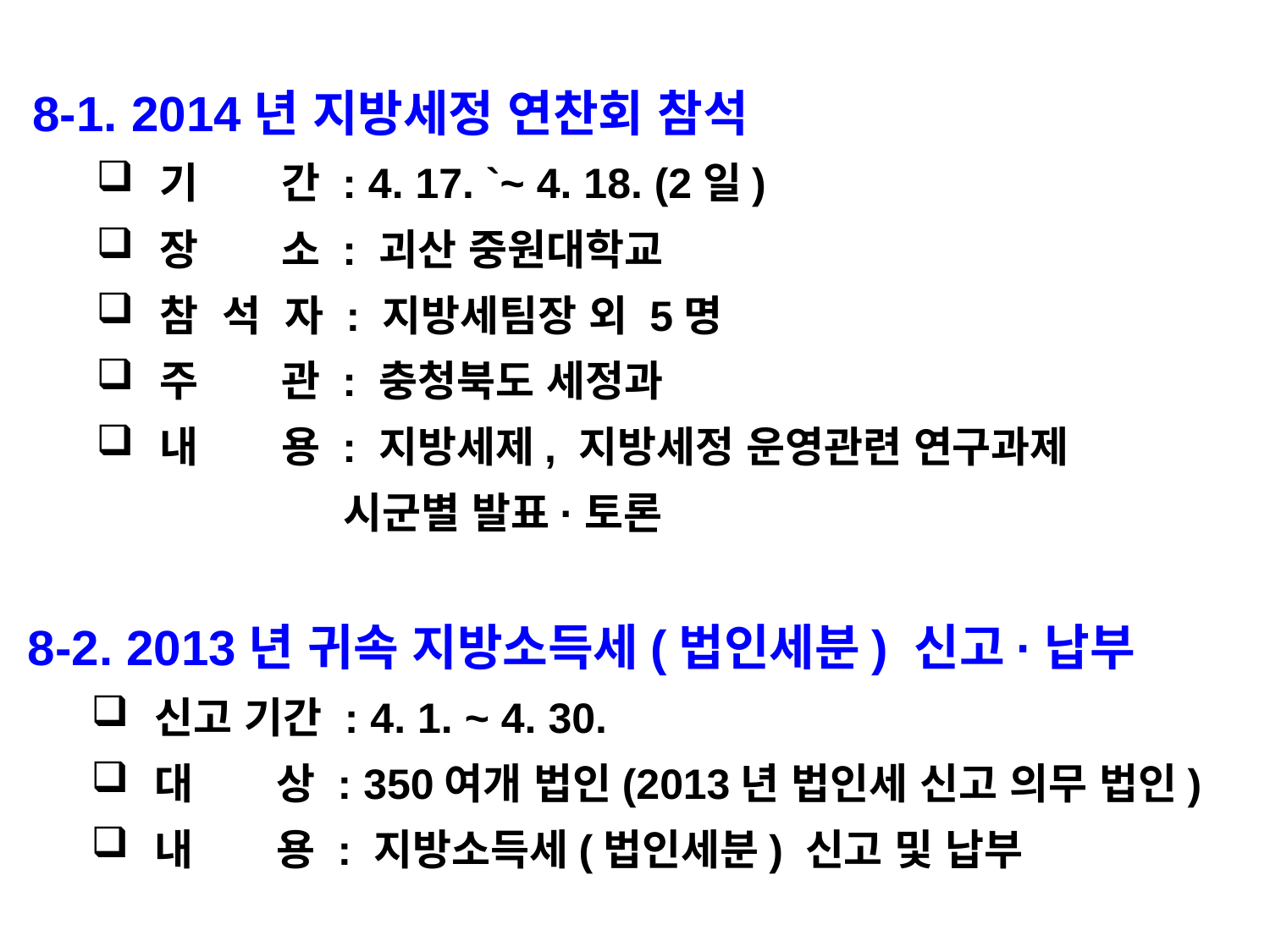

8-1. 2014년 지방세정 연찬회 참석
기       간 : 4. 17. `~ 4. 18. (2일)
장       소 : 괴산 중원대학교
참  석  자 : 지방세팀장 외 5명
주       관 : 충청북도 세정과
내       용 : 지방세제, 지방세정 운영관련 연구과제
                    시군별 발표·토론
8-2. 2013년 귀속 지방소득세(법인세분) 신고·납부
신고 기간 : 4. 1. ~ 4. 30.
대       상 : 350여개 법인(2013년 법인세 신고 의무 법인)
내       용 : 지방소득세(법인세분) 신고 및 납부